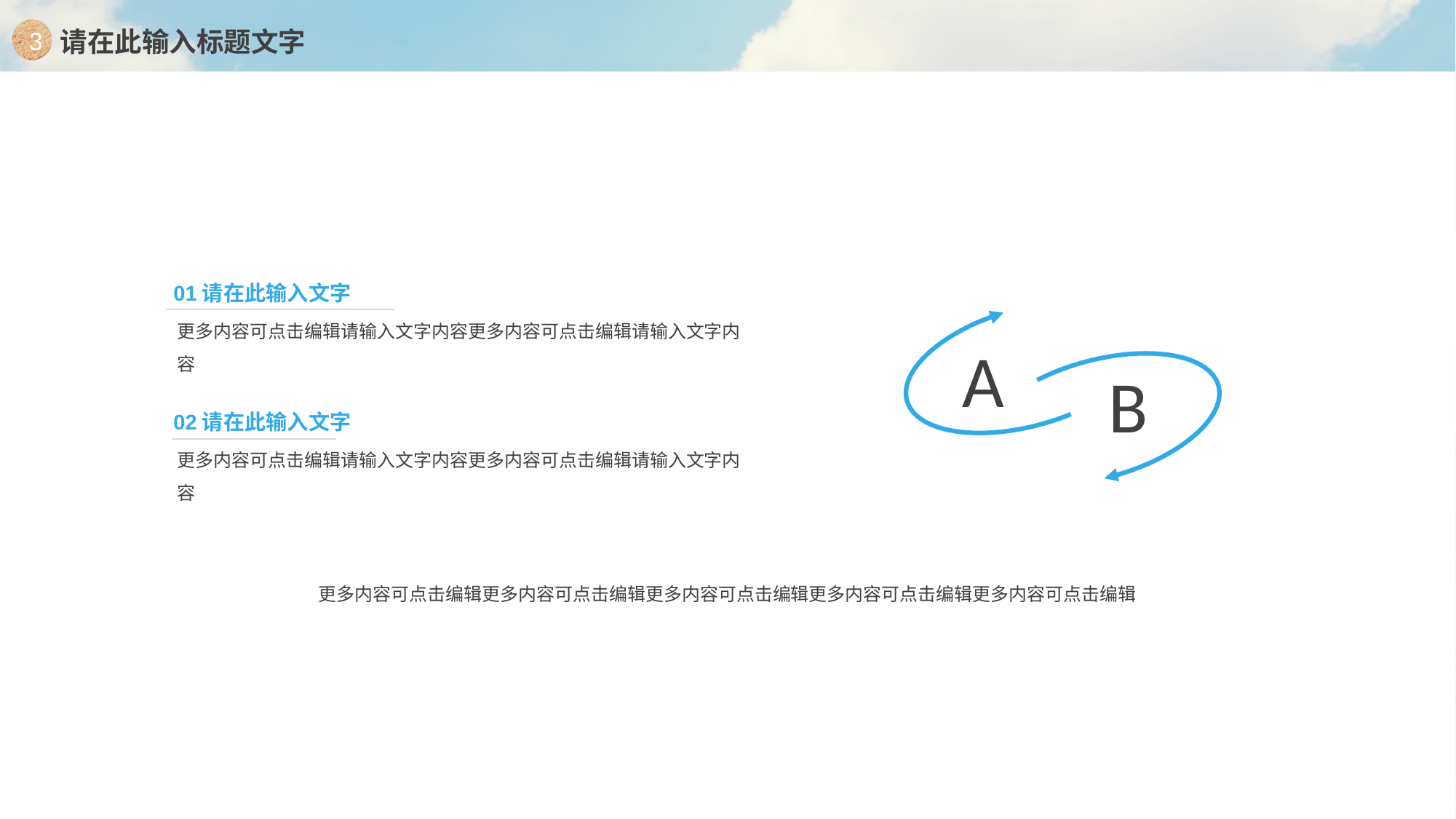

3
请在此输入标题文字
01请在此输入文字
更多内容可点击编辑请输入文字内容更多内容可点击编辑请输入文字内容

A
B

02请在此输入文字
更多内容可点击编辑请输入文字内容更多内容可点击编辑请输入文字内容
更多内容可点击编辑更多内容可点击编辑更多内容可点击编辑更多内容可点击编辑更多内容可点击编辑